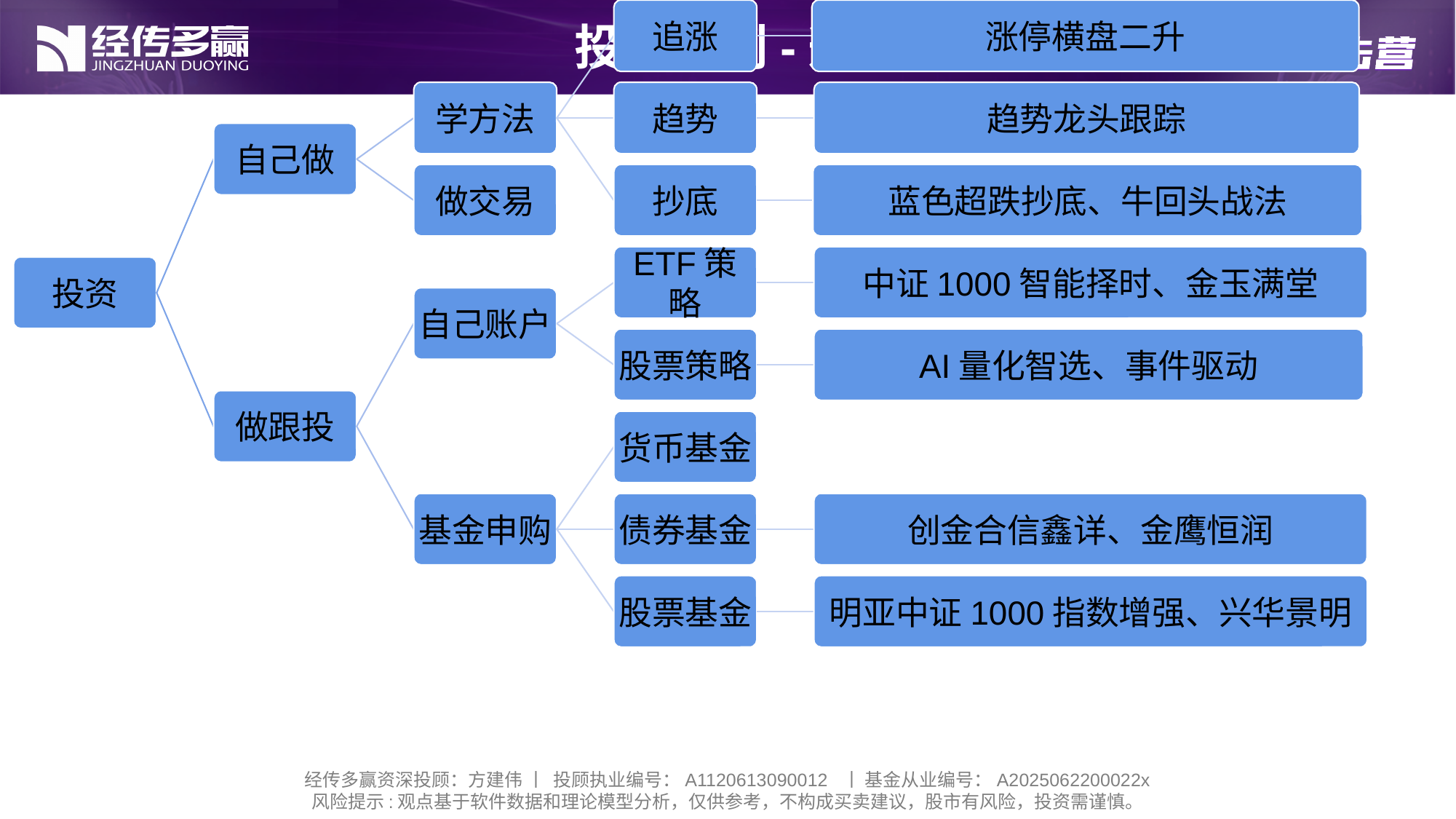

投资规划-选择
投资

自己做

学方法

追涨

涨停横盘二升

趋势

趋势龙头跟踪

抄底

蓝色超跌抄底、牛回头战法

做交易

做跟投

自己账户

ETF策略

中证1000智能择时、金玉满堂

股票策略

AI量化智选、事件驱动

基金申购

货币基金

债券基金

创金合信鑫详、金鹰恒润

股票基金

明亚中证1000指数增强、兴华景明